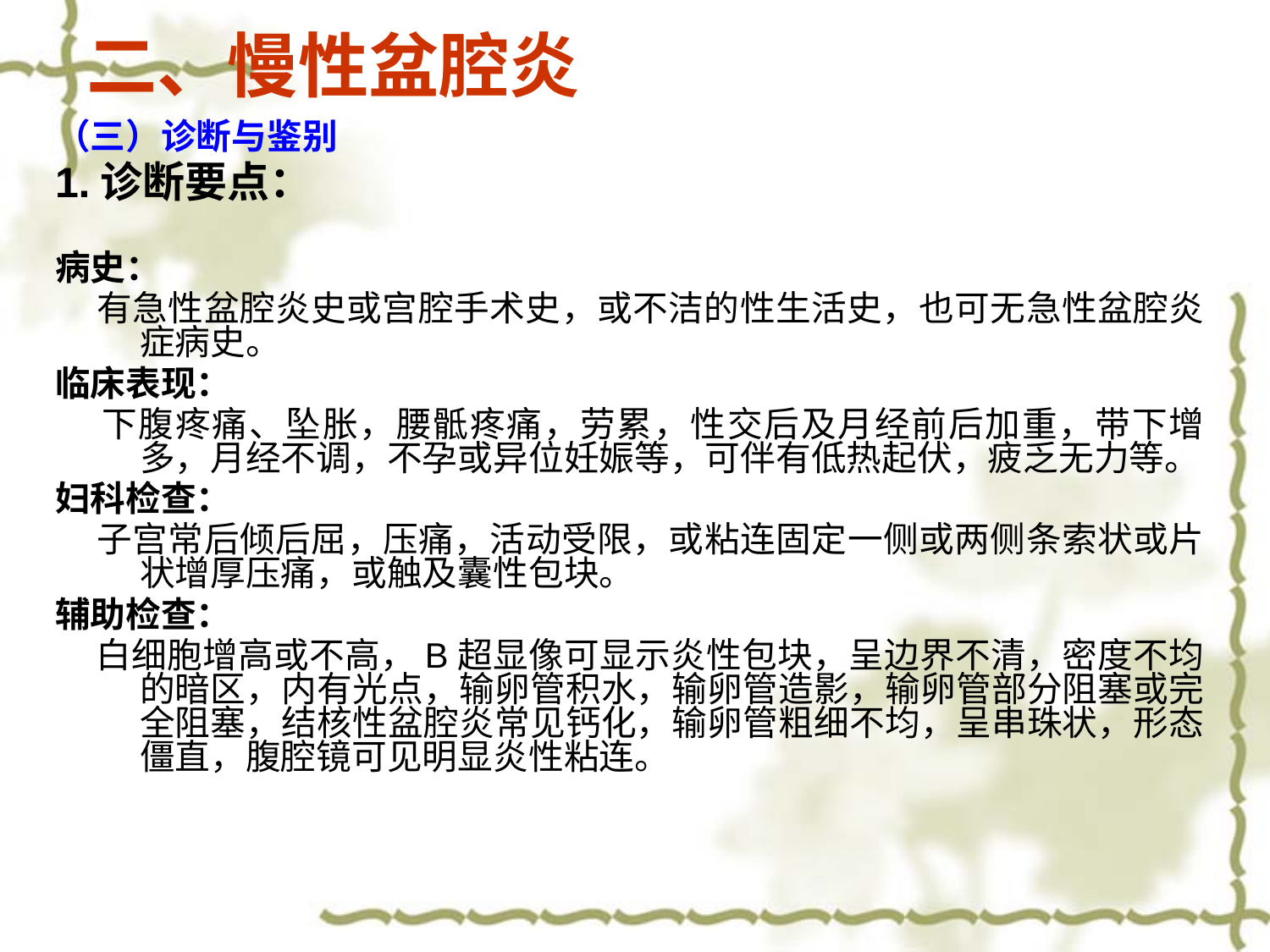

# 二、慢性盆腔炎
（三）诊断与鉴别
1.诊断要点：

病史：
    有急性盆腔炎史或宫腔手术史，或不洁的性生活史，也可无急性盆腔炎症病史。
临床表现：
    下腹疼痛、坠胀，腰骶疼痛，劳累，性交后及月经前后加重，带下增多，月经不调，不孕或异位妊娠等，可伴有低热起伏，疲乏无力等。
妇科检查：
    子宫常后倾后屈，压痛，活动受限，或粘连固定一侧或两侧条索状或片状增厚压痛，或触及囊性包块。
辅助检查：
    白细胞增高或不高，B超显像可显示炎性包块，呈边界不清，密度不均的暗区，内有光点，输卵管积水，输卵管造影，输卵管部分阻塞或完全阻塞，结核性盆腔炎常见钙化，输卵管粗细不均，呈串珠状，形态僵直，腹腔镜可见明显炎性粘连。